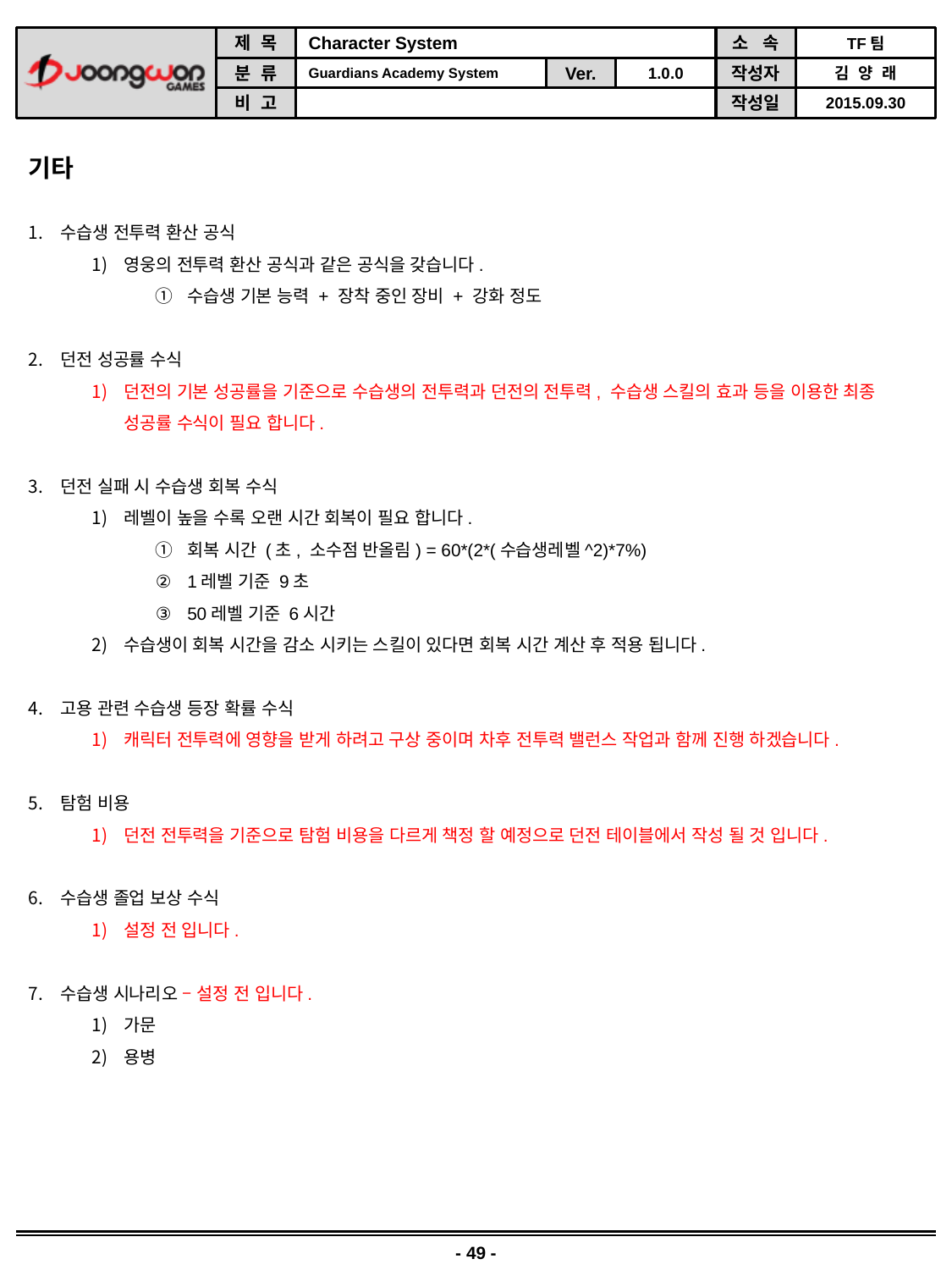

기타
수습생 전투력 환산 공식
영웅의 전투력 환산 공식과 같은 공식을 갖습니다.
수습생 기본 능력 + 장착 중인 장비 + 강화 정도

던전 성공률 수식
던전의 기본 성공률을 기준으로 수습생의 전투력과 던전의 전투력, 수습생 스킬의 효과 등을 이용한 최종 성공률 수식이 필요 합니다.

던전 실패 시 수습생 회복 수식
레벨이 높을 수록 오랜 시간 회복이 필요 합니다.
회복 시간 (초, 소수점 반올림) = 60*(2*(수습생레벨^2)*7%)
1레벨 기준 9초
50레벨 기준 6시간
수습생이 회복 시간을 감소 시키는 스킬이 있다면 회복 시간 계산 후 적용 됩니다.

고용 관련 수습생 등장 확률 수식
캐릭터 전투력에 영향을 받게 하려고 구상 중이며 차후 전투력 밸런스 작업과 함께 진행 하겠습니다.

탐험 비용
던전 전투력을 기준으로 탐험 비용을 다르게 책정 할 예정으로 던전 테이블에서 작성 될 것 입니다.

수습생 졸업 보상 수식
설정 전 입니다.

수습생 시나리오 – 설정 전 입니다.
가문
용병

- 49 -